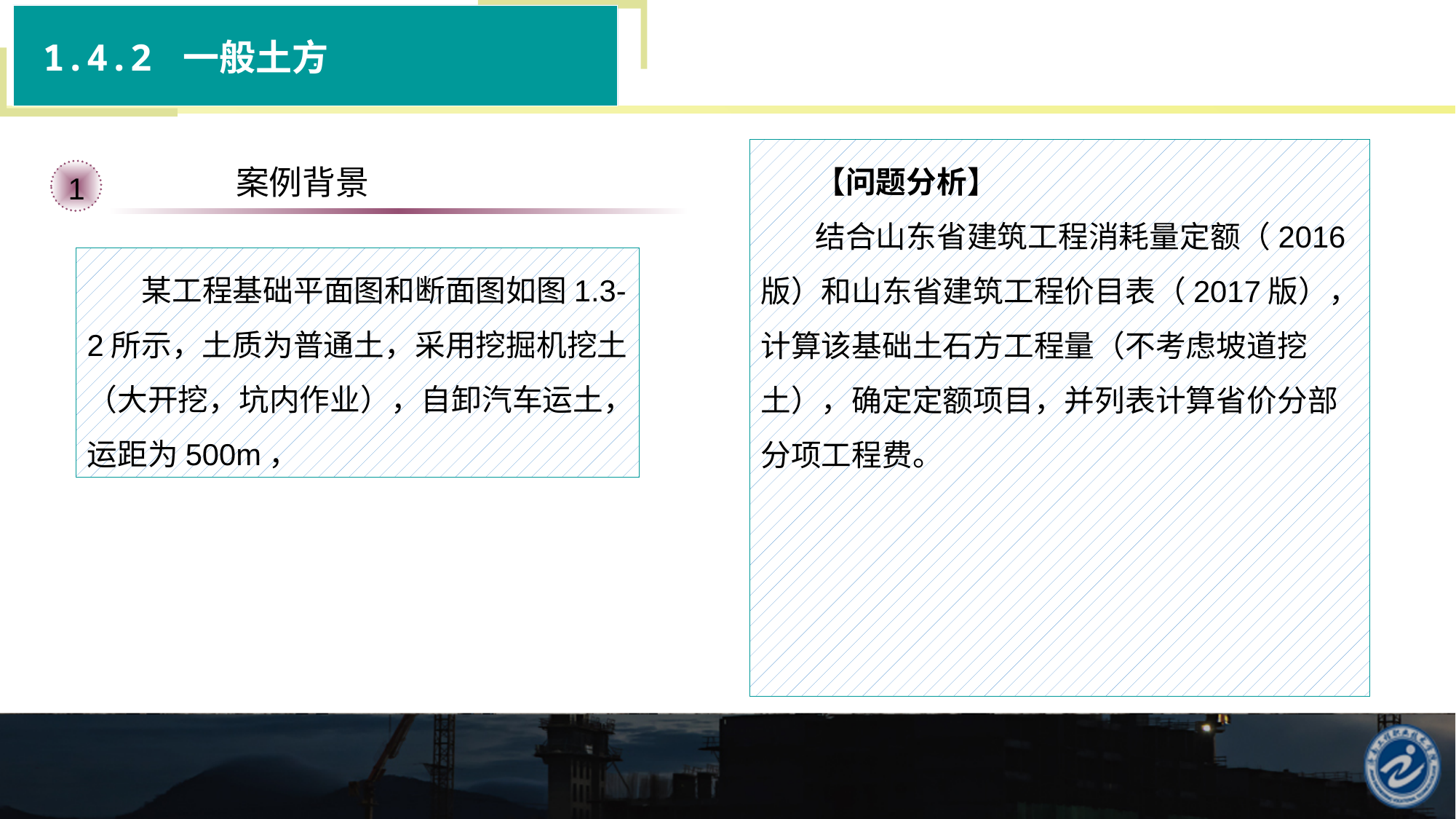

1.4.2 一般土方
【问题分析】
结合山东省建筑工程消耗量定额（2016版）和山东省建筑工程价目表（2017版），计算该基础土石方工程量（不考虑坡道挖土），确定定额项目，并列表计算省价分部分项工程费。

案例背景

1

某工程基础平面图和断面图如图1.3-2所示，土质为普通土，采用挖掘机挖土（大开挖，坑内作业），自卸汽车运土，运距为500m，